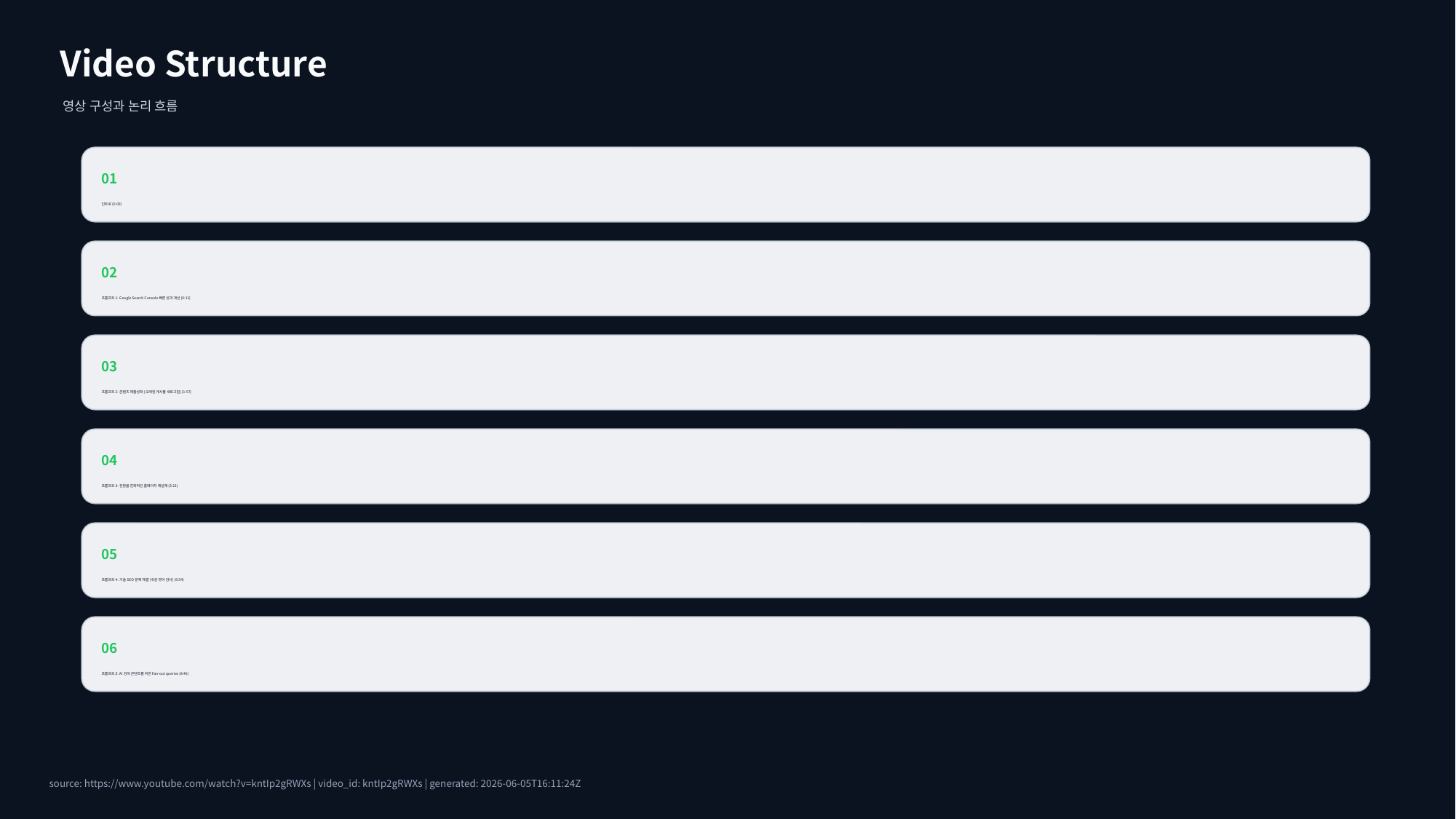

Video Structure
영상 구성과 논리 흐름

01
인트로 (0:00)

02
프롬프트 1: Google Search Console 빠른 성과 개선 (0:11)

03
프롬프트 2: 콘텐츠 재활성화 (오래된 게시물 새로고침) (1:57)

04
프롬프트 3: 전환율 친화적인 홈페이지 재설계 (3:21)

05
프롬프트 4: 기술 SEO 문제 해결 (쉬운 영어 감사) (6:54)

06
프롬프트 5: AI 검색 콘텐츠를 위한 Fan-out queries (8:46)
source: https://www.youtube.com/watch?v=kntIp2gRWXs | video_id: kntIp2gRWXs | generated: 2026-06-05T16:11:24Z